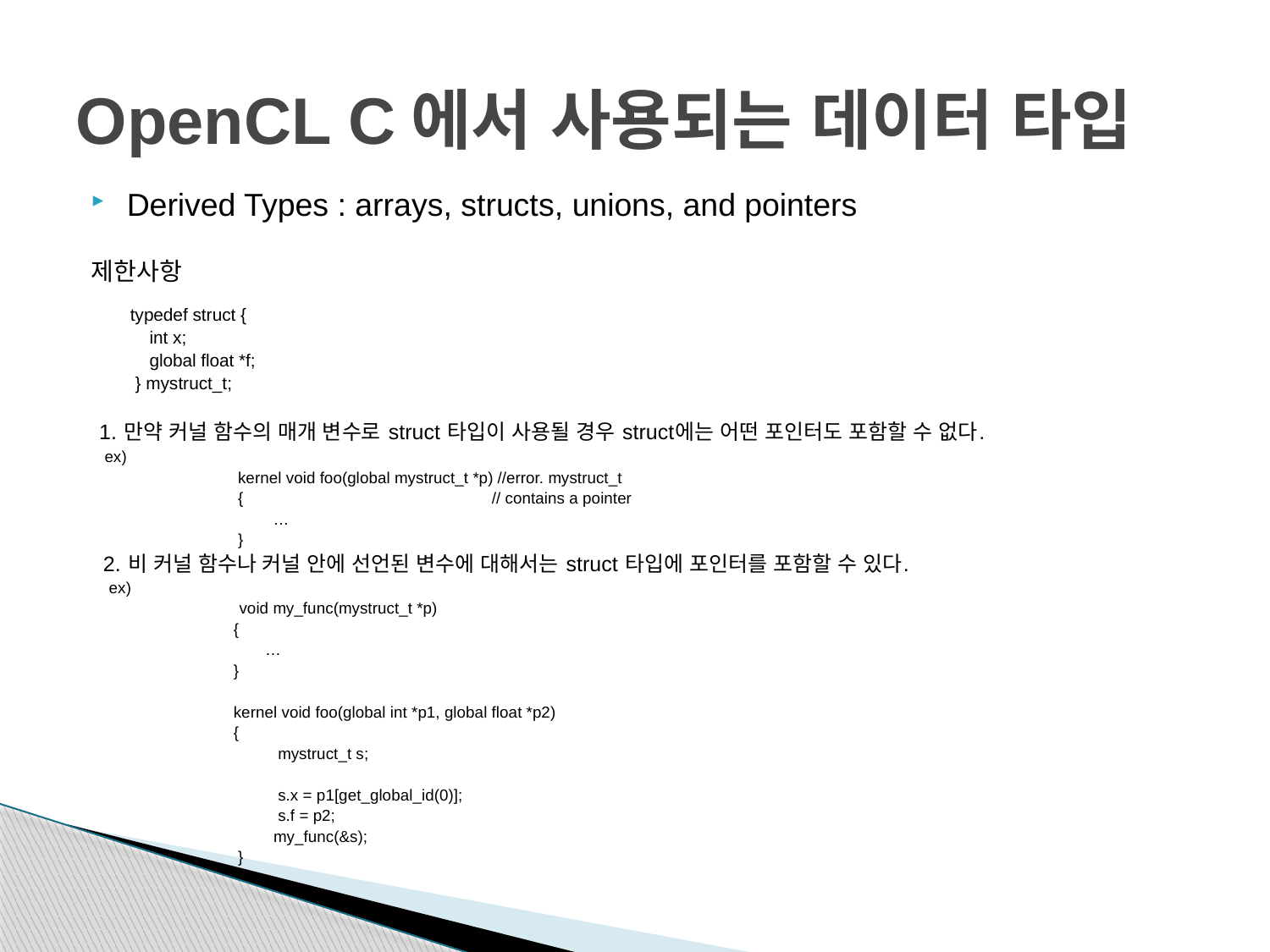

# OpenCL C에서 사용되는 데이터 타입
Derived Types : arrays, structs, unions, and pointers

제한사항

        typedef struct {
            int x;
            global float *f;
         } mystruct_t;

 1. 만약 커널 함수의 매개 변수로 struct 타입이 사용될 경우 struct에는 어떤 포인터도 포함할 수 없다.
   ex)
                                 kernel void foo(global mystruct_t *p) //error. mystruct_t
                                 {                                                        // contains a pointer
                                         …
                                 }
  2. 비 커널 함수나 커널 안에 선언된 변수에 대해서는 struct 타입에 포인터를 포함할 수 있다.
    ex)
                    	           void my_func(mystruct_t *p)
                                {
           	                        …
                                }

                                kernel void foo(global int *p1, global float *p2)
                                {
                                          mystruct_t s;

                                          s.x = p1[get_global_id(0)];
                                          s.f = p2;
                                         my_func(&s);
                                 }